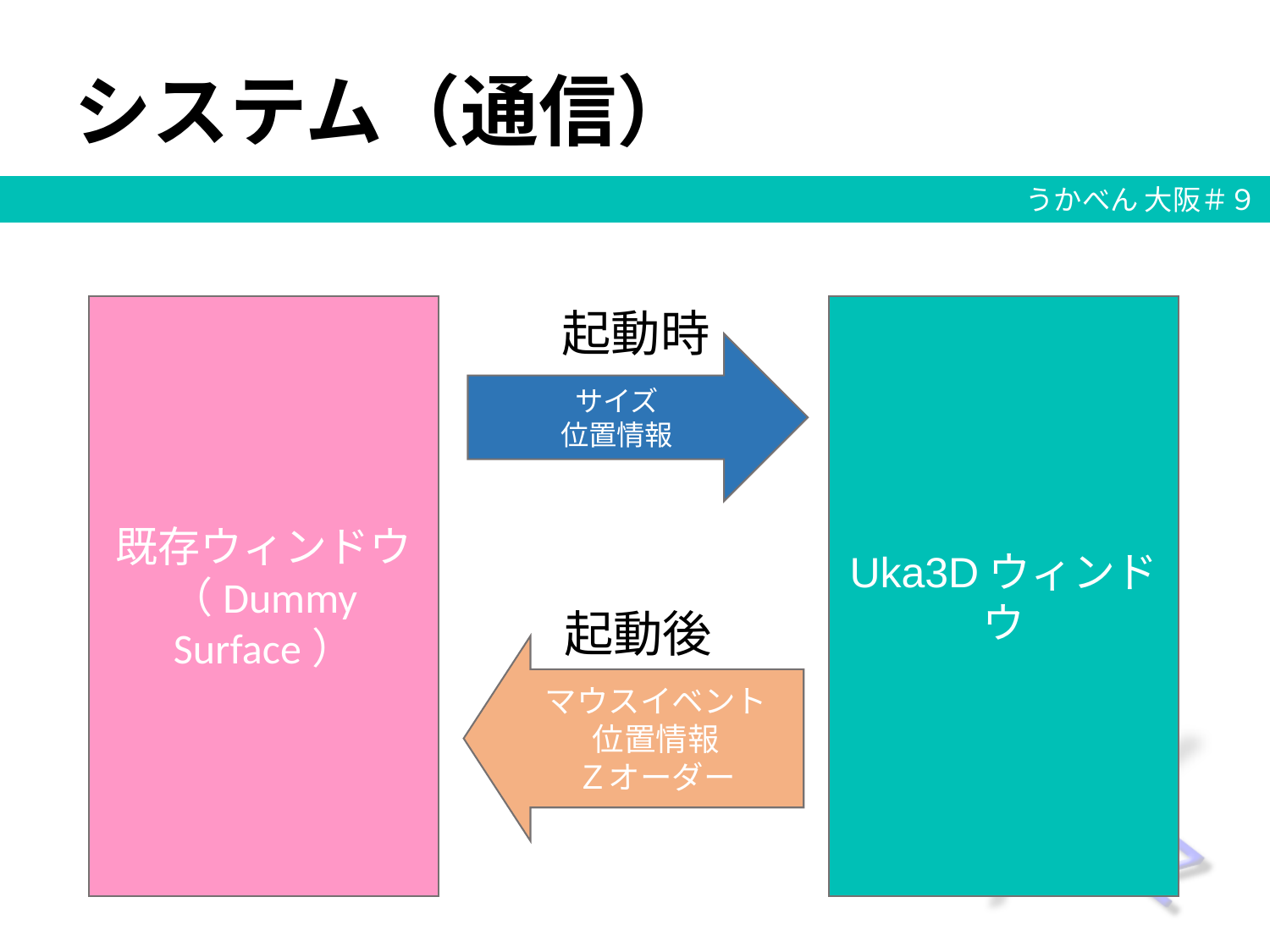

# システム（通信）
起動時
Uka3Dウィンドウ
既存ウィンドウ
（Dummy Surface）
サイズ
位置情報
起動後
マウスイベント
位置情報
Ｚオーダー